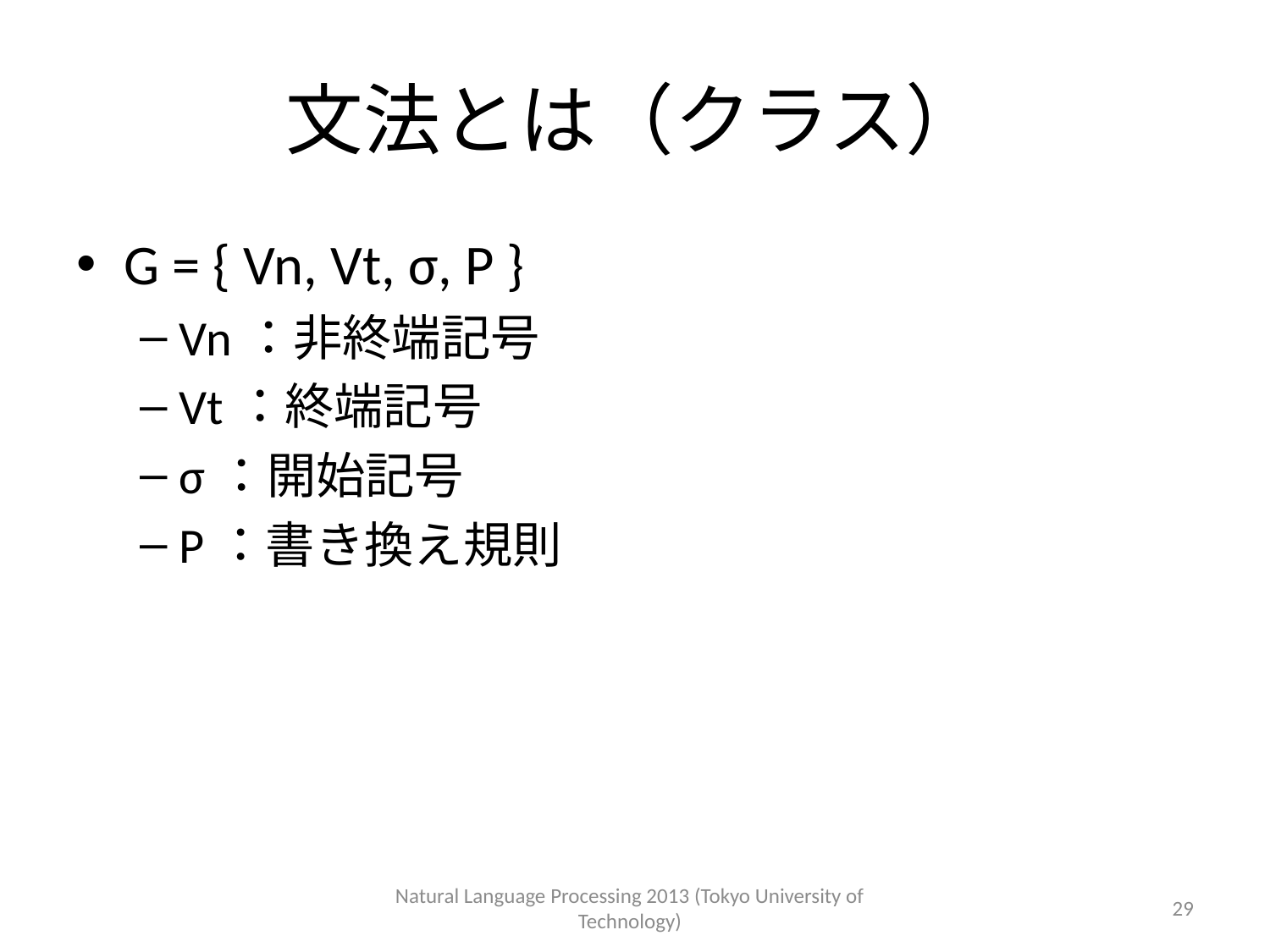

# 文法とは（クラス）
G = { Vn, Vt, σ, P }
Vn：非終端記号
Vt：終端記号
σ：開始記号
P：書き換え規則
Natural Language Processing 2013 (Tokyo University of Technology)
29